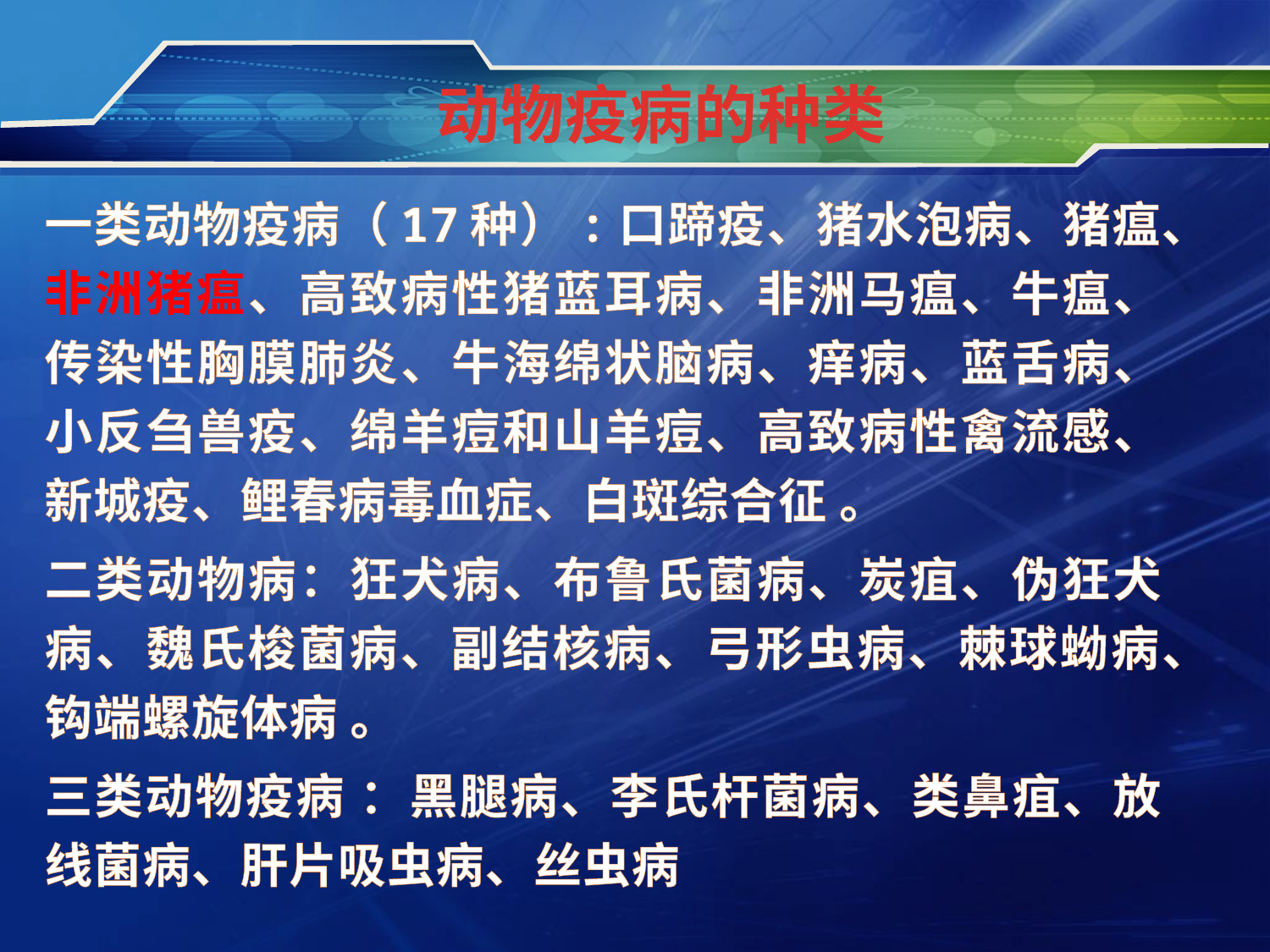

动物疫病的种类
一类动物疫病（17种）:口蹄疫、猪水泡病、猪瘟、非洲猪瘟、高致病性猪蓝耳病、非洲马瘟、牛瘟、 传染性胸膜肺炎、牛海绵状脑病、痒病、蓝舌病、小反刍兽疫、绵羊痘和山羊痘、高致病性禽流感、新城疫、鲤春病毒血症、白斑综合征 。
二类动物病：狂犬病、布鲁氏菌病、炭疽、伪狂犬病、魏氏梭菌病、副结核病、弓形虫病、棘球蚴病、钩端螺旋体病 。
三类动物疫病 ：黑腿病、李氏杆菌病、类鼻疽、放线菌病、肝片吸虫病、丝虫病